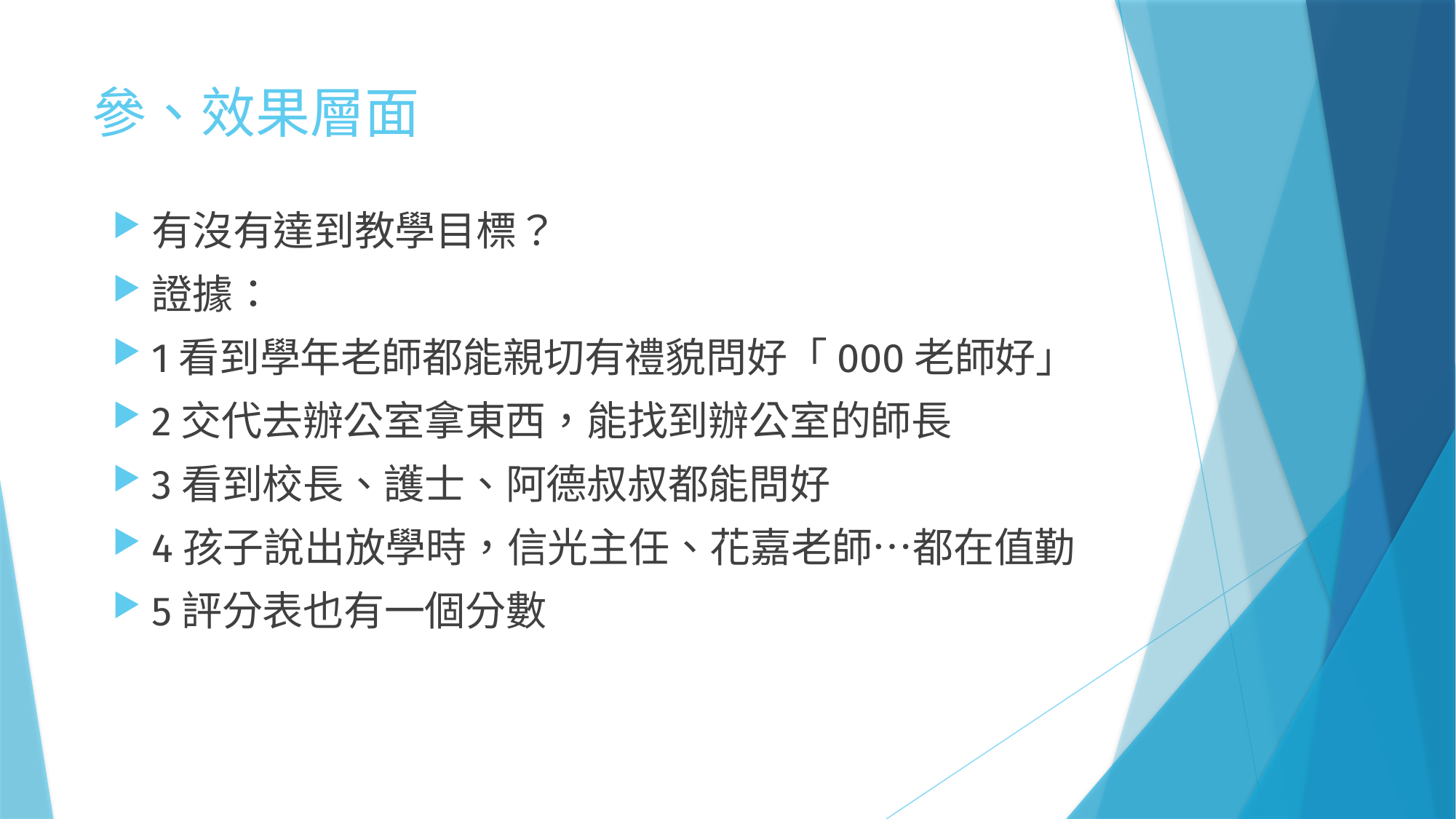

# 參、效果層面
有沒有達到教學目標？
證據：
1看到學年老師都能親切有禮貌問好「000老師好」
2交代去辦公室拿東西，能找到辦公室的師長
3看到校長、護士、阿德叔叔都能問好
4孩子說出放學時，信光主任、花嘉老師…都在值勤
5評分表也有一個分數